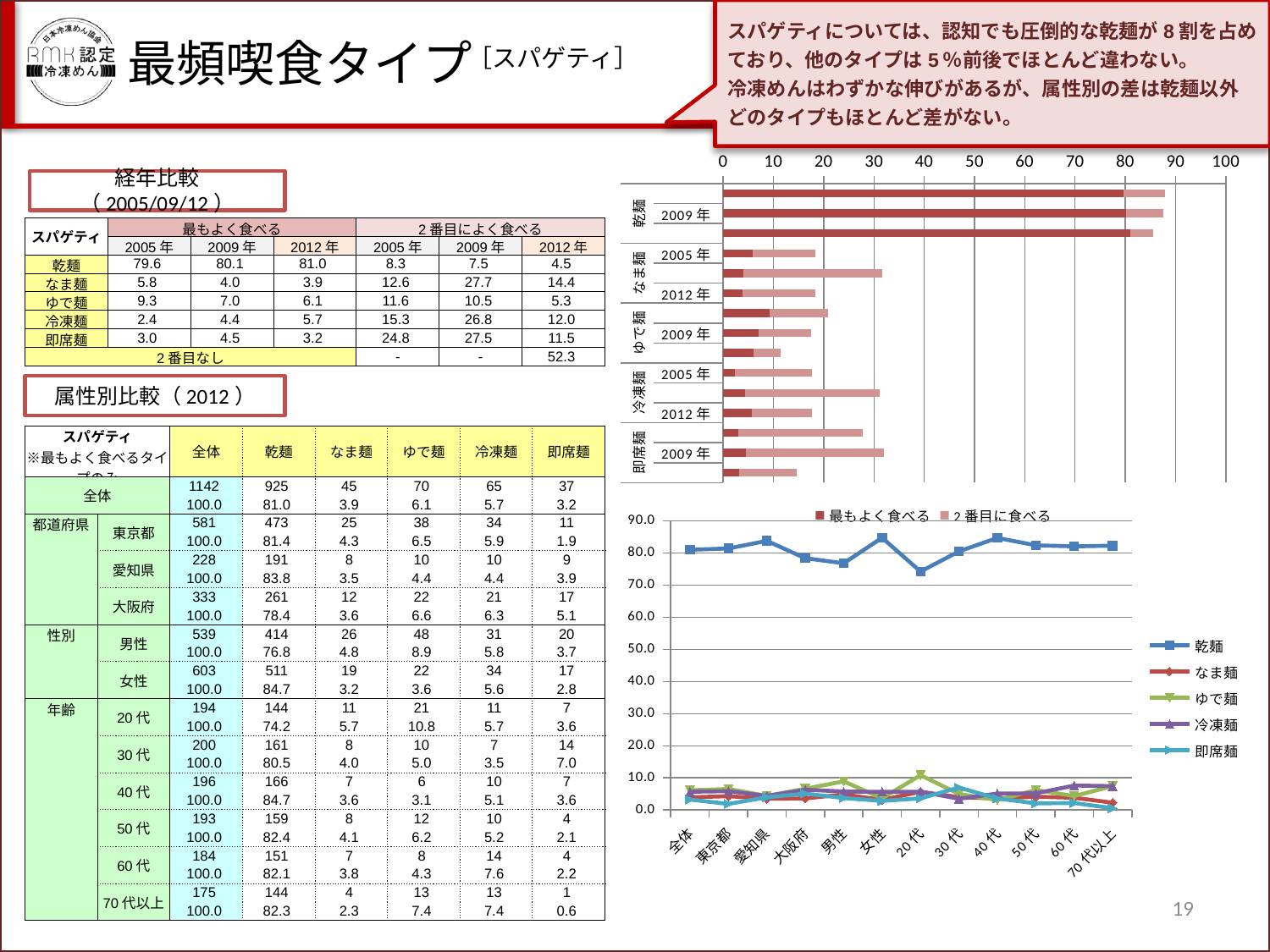

スパゲティについては、認知でも圧倒的な乾麺が8割を占めており、他のタイプは5％前後でほとんど違わない。
冷凍めんはわずかな伸びがあるが、属性別の差は乾麺以外どのタイプもほとんど差がない。
最頻喫食タイプ
［スパゲティ］

### Chart

| Category | 最もよく食べる | 2番目に食べる |
|---|---|---|
| 2005年 | 79.6 | 8.3 |
| 2009年 | 80.1 | 7.5 |
| 2012年 | 81.0 | 4.5 |
| 2005年 | 5.8 | 12.6 |
| 2009年 | 4.0 | 27.7 |
| 2012年 | 3.9 | 14.4 |
| 2005年 | 9.3 | 11.6 |
| 2009年 | 7.0 | 10.5 |
| 2012年 | 6.1 | 5.3 |
| 2005年 | 2.4 | 15.3 |
| 2009年 | 4.4 | 26.8 |
| 2012年 | 5.7 | 12.0 |
| 2005年 | 3.0 | 24.8 |
| 2009年 | 4.5 | 27.5 |
| 2012年 | 3.2 | 11.5 |
経年比較（2005/09/12）
| スパゲティ | 最もよく食べる |  |  | 2番目によく食べる |  |  |
| --- | --- | --- | --- | --- | --- | --- |
|  | 2005年 | 2009年 | 2012年 | 2005年 | 2009年 | 2012年 |
| 乾麺 | 79.6 | 80.1 | 81.0 | 8.3 | 7.5 | 4.5 |
| なま麺 | 5.8 | 4.0 | 3.9 | 12.6 | 27.7 | 14.4 |
| ゆで麺 | 9.3 | 7.0 | 6.1 | 11.6 | 10.5 | 5.3 |
| 冷凍麺 | 2.4 | 4.4 | 5.7 | 15.3 | 26.8 | 12.0 |
| 即席麺 | 3.0 | 4.5 | 3.2 | 24.8 | 27.5 | 11.5 |
| 2番目なし |  |  |  | - | - | 52.3 |
属性別比較（2012）
| スパゲティ ※最もよく食べるタイプのみ |  | 全体 | 乾麺 | なま麺 | ゆで麺 | 冷凍麺 | 即席麺 |
| --- | --- | --- | --- | --- | --- | --- | --- |
| 全体 |  | 1142 | 925 | 45 | 70 | 65 | 37 |
|  |  | 100.0 | 81.0 | 3.9 | 6.1 | 5.7 | 3.2 |
| 都道府県 | 東京都 | 581 | 473 | 25 | 38 | 34 | 11 |
|  |  | 100.0 | 81.4 | 4.3 | 6.5 | 5.9 | 1.9 |
|  | 愛知県 | 228 | 191 | 8 | 10 | 10 | 9 |
|  |  | 100.0 | 83.8 | 3.5 | 4.4 | 4.4 | 3.9 |
|  | 大阪府 | 333 | 261 | 12 | 22 | 21 | 17 |
|  |  | 100.0 | 78.4 | 3.6 | 6.6 | 6.3 | 5.1 |
| 性別 | 男性 | 539 | 414 | 26 | 48 | 31 | 20 |
|  |  | 100.0 | 76.8 | 4.8 | 8.9 | 5.8 | 3.7 |
|  | 女性 | 603 | 511 | 19 | 22 | 34 | 17 |
|  |  | 100.0 | 84.7 | 3.2 | 3.6 | 5.6 | 2.8 |
| 年齢 | 20代 | 194 | 144 | 11 | 21 | 11 | 7 |
|  |  | 100.0 | 74.2 | 5.7 | 10.8 | 5.7 | 3.6 |
|  | 30代 | 200 | 161 | 8 | 10 | 7 | 14 |
|  |  | 100.0 | 80.5 | 4.0 | 5.0 | 3.5 | 7.0 |
|  | 40代 | 196 | 166 | 7 | 6 | 10 | 7 |
|  |  | 100.0 | 84.7 | 3.6 | 3.1 | 5.1 | 3.6 |
|  | 50代 | 193 | 159 | 8 | 12 | 10 | 4 |
|  |  | 100.0 | 82.4 | 4.1 | 6.2 | 5.2 | 2.1 |
|  | 60代 | 184 | 151 | 7 | 8 | 14 | 4 |
|  |  | 100.0 | 82.1 | 3.8 | 4.3 | 7.6 | 2.2 |
|  | 70代以上 | 175 | 144 | 4 | 13 | 13 | 1 |
|  |  | 100.0 | 82.3 | 2.3 | 7.4 | 7.4 | 0.6 |

### Chart

| Category | 乾麺 | なま麺 | ゆで麺 | 冷凍麺 | 即席麺 |
|---|---|---|---|---|---|
| 全体 | 80.99824868651488 | 3.9404553415061288 | 6.129597197898424 | 5.691768826619965 | 3.239929947460598 |
| 東京都 | 81.41135972461288 | 4.3029259896729775 | 6.54044750430293 | 5.8519793459552485 | 1.8932874354561116 |
| 愛知県 | 83.77192982456141 | 3.5087719298245608 | 4.3859649122806985 | 4.3859649122806985 | 3.9473684210526314 |
| 大阪府 | 78.37837837837822 | 3.6036036036036037 | 6.606606606606606 | 6.306306306306306 | 5.105105105105105 |
| 男性 | 76.80890538033395 | 4.82374768089054 | 8.905380333951767 | 5.7513914656771865 | 3.7105751391465667 |
| 女性 | 84.74295190713102 | 3.150912106135987 | 3.6484245439469385 | 5.6384742951907105 | 2.8192371475953593 |
| 20代 | 74.22680412371132 | 5.670103092783511 | 10.824742268041255 | 5.670103092783511 | 3.608247422680414 |
| 30代 | 80.5 | 4.0 | 5.0 | 3.5000000000000004 | 7.000000000000001 |
| 40代 | 84.69387755102026 | 3.5714285714285707 | 3.061224489795918 | 5.102040816326525 | 3.5714285714285707 |
| 50代 | 82.38341968911932 | 4.145077720207249 | 6.217616580310881 | 5.181347150259072 | 2.0725388601036268 |
| 60代 | 82.06521739130434 | 3.804347826086959 | 4.3478260869565215 | 7.608695652173914 | 2.1739130434782608 |
| 70代以上 | 82.28571428571429 | 2.2857142857142856 | 7.428571428571429 | 7.428571428571429 | 0.5714285714285723 |
19